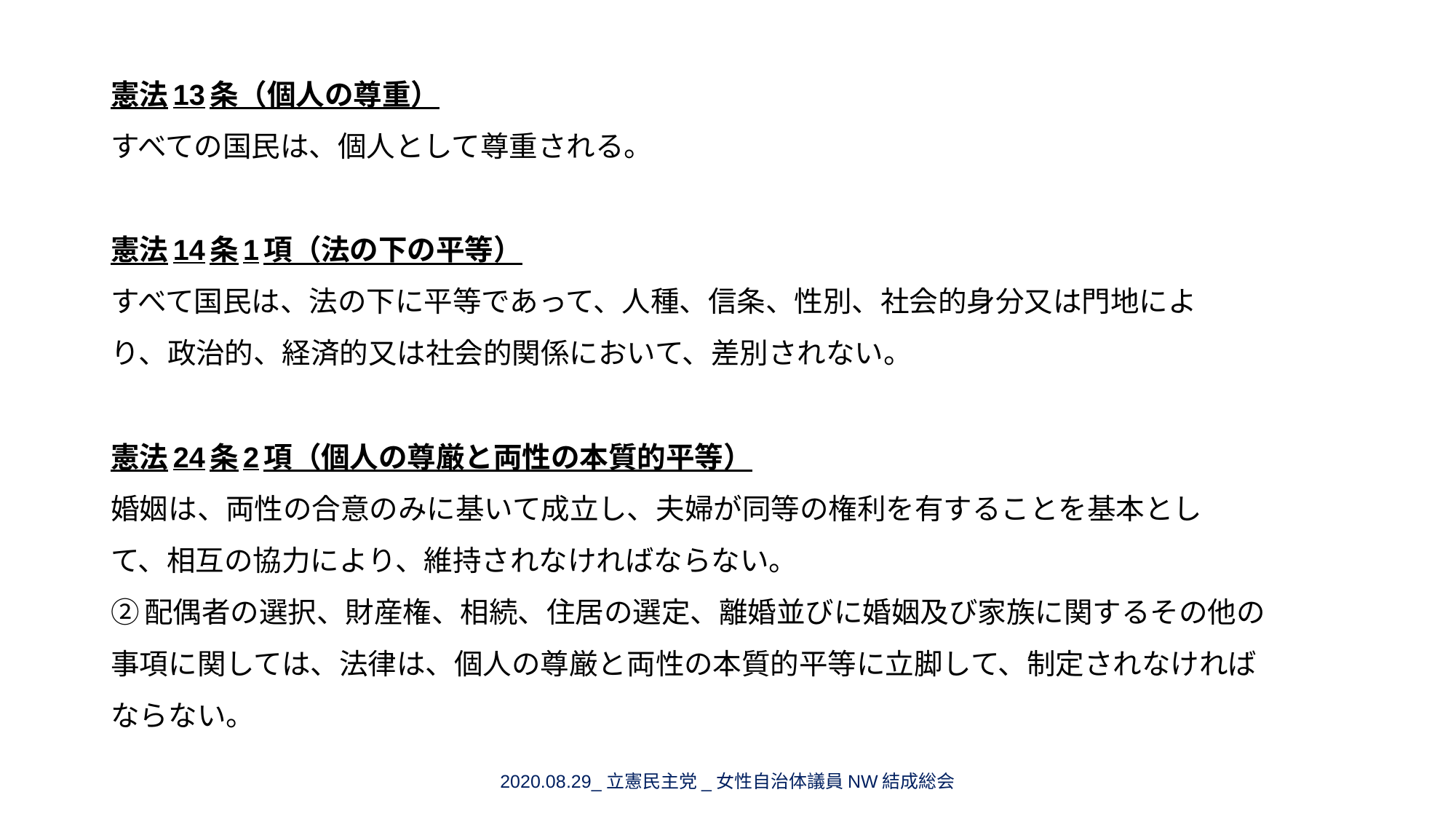

憲法13条（個人の尊重）
すべての国民は、個人として尊重される。

憲法14条1項（法の下の平等）
すべて国民は、法の下に平等であって、人種、信条、性別、社会的身分又は門地によ
り、政治的、経済的又は社会的関係において、差別されない。

憲法24条2項（個人の尊厳と両性の本質的平等）
婚姻は、両性の合意のみに基いて成立し、夫婦が同等の権利を有することを基本とし
て、相互の協力により、維持されなければならない。
②配偶者の選択、財産権、相続、住居の選定、離婚並びに婚姻及び家族に関するその他の
事項に関しては、法律は、個人の尊厳と両性の本質的平等に立脚して、制定されなければ
ならない。
2020.08.29_立憲民主党_女性自治体議員NW結成総会